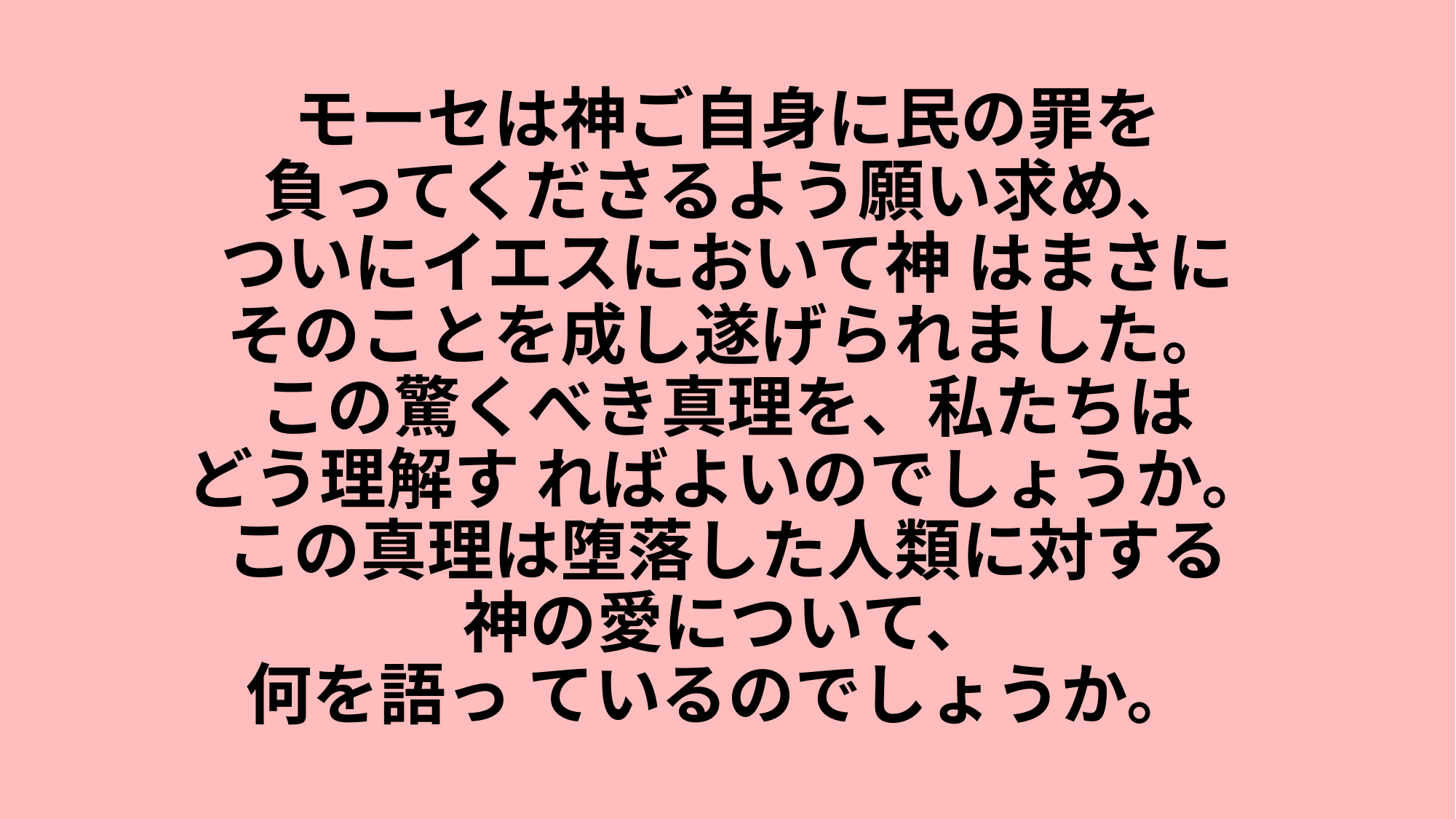

# モーセは神ご自身に民の罪を 負ってくださるよう願い求め、 ついにイエスにおいて神 はまさに そのことを成し遂げられました。 この驚くべき真理を、私たちは どう理解す ればよいのでしょうか。 この真理は堕落した人類に対する 神の愛について、 何を語っ ているのでしょうか。